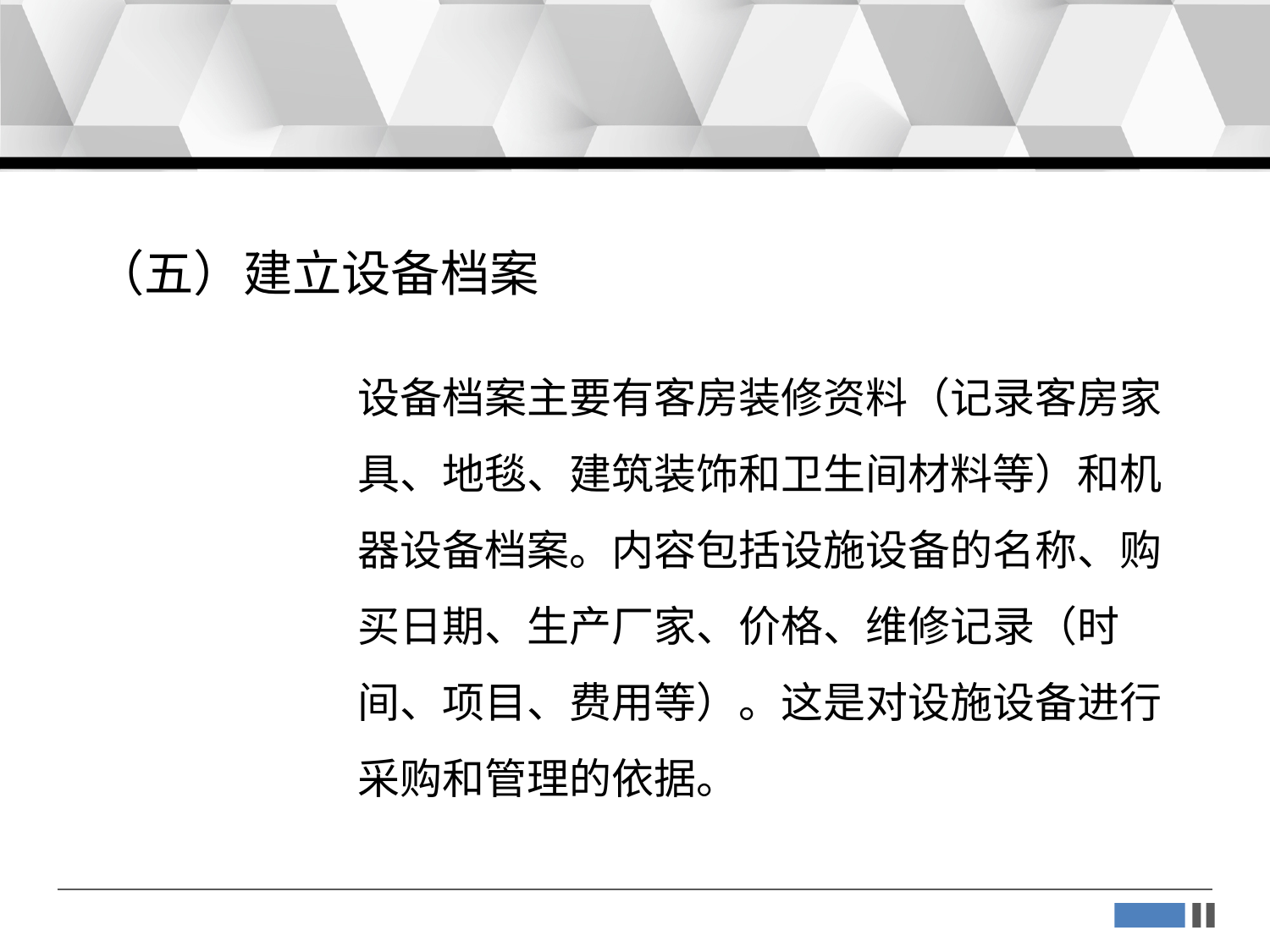

（五）建立设备档案
设备档案主要有客房装修资料（记录客房家具、地毯、建筑装饰和卫生间材料等）和机器设备档案。内容包括设施设备的名称、购买日期、生产厂家、价格、维修记录（时间、项目、费用等）。这是对设施设备进行采购和管理的依据。